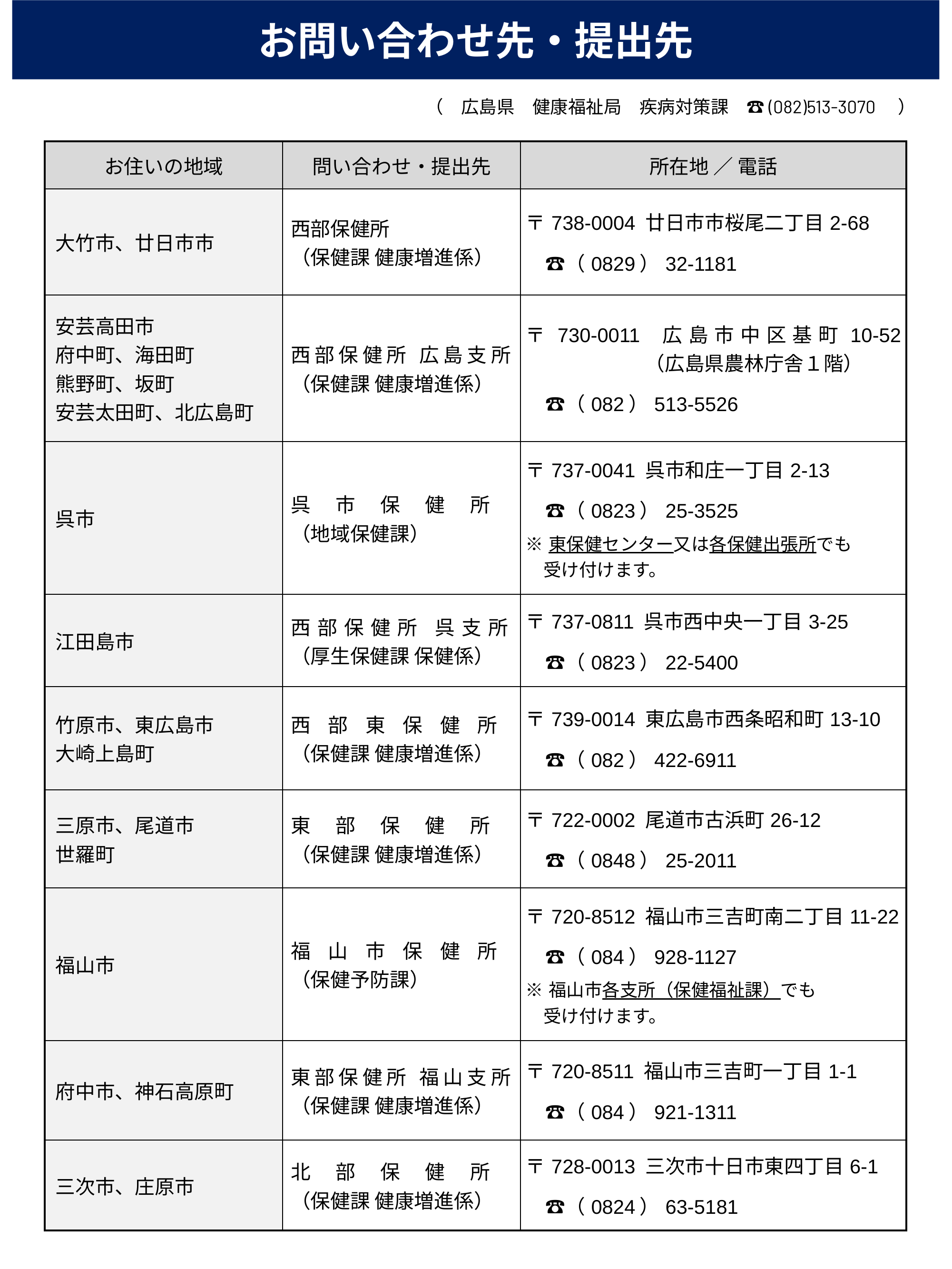

お問い合わせ先・提出先
（　広島県　健康福祉局　疾病対策課　☎(082)513-3070　）
| お住いの地域 | 問い合わせ・提出先 | 所在地 ／ 電話 |
| --- | --- | --- |
| 大竹市、廿日市市 | 西部保健所 （保健課 健康増進係） | 〒738-0004 廿日市市桜尾二丁目2-68 　☎（0829）32-1181 |
| 安芸高田市 府中町、海田町 熊野町、坂町 安芸太田町、北広島町 | 西部保健所 広島支所 （保健課 健康増進係） | 〒730-0011 広島市中区基町10-52 　　　　　　（広島県農林庁舎１階） 　☎（082）513-5526 |
| 呉市 | 呉市保健所 （地域保健課） | 〒737-0041 呉市和庄一丁目2-13 　☎（0823）25-3525 ※東保健センター又は各保健出張所でも 　受け付けます。 |
| 江田島市 | 西部保健所 呉支所 （厚生保健課 保健係） | 〒737-0811 呉市西中央一丁目3-25 　☎（0823）22-5400 |
| 竹原市、東広島市 大崎上島町 | 西部東保健所 （保健課 健康増進係） | 〒739-0014 東広島市西条昭和町13-10 　☎（082）422-6911 |
| 三原市、尾道市 世羅町 | 東部保健所 （保健課 健康増進係） | 〒722-0002 尾道市古浜町26-12 　☎（0848）25-2011 |
| 福山市 | 福山市保健所 （保健予防課） | 〒720-8512 福山市三吉町南二丁目11-22 　☎（084）928-1127 ※福山市各支所（保健福祉課）でも 　受け付けます。 |
| 府中市、神石高原町 | 東部保健所 福山支所 （保健課 健康増進係） | 〒720-8511 福山市三吉町一丁目1-1 　☎（084）921-1311 |
| 三次市、庄原市 | 北部保健所 （保健課 健康増進係） | 〒728-0013 三次市十日市東四丁目6-1 　☎（0824）63-5181 |